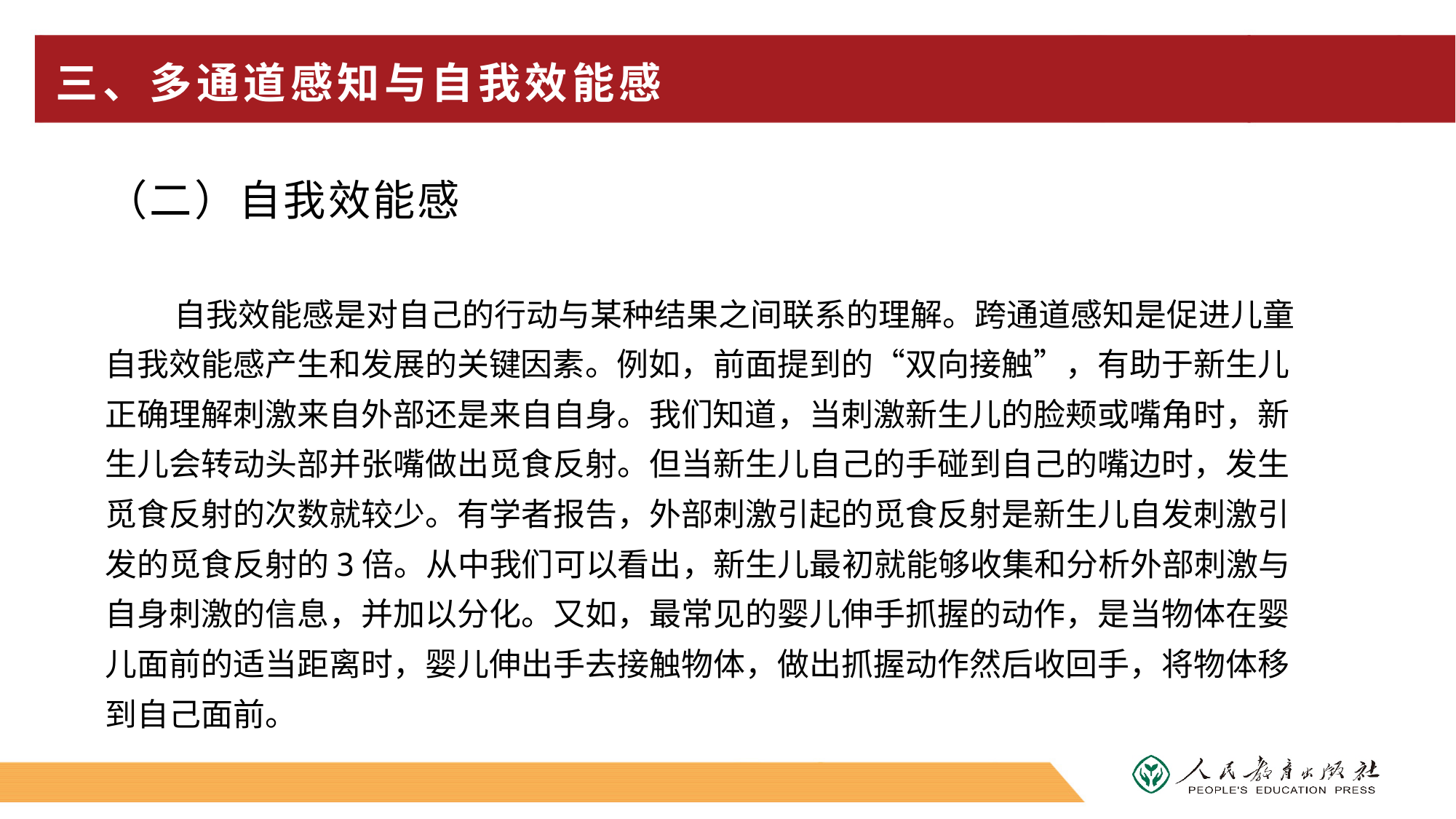

# 三、多通道感知与自我效能感
（二）自我效能感
自我效能感是对自己的行动与某种结果之间联系的理解。跨通道感知是促进儿童自我效能感产生和发展的关键因素。例如，前面提到的“双向接触”，有助于新生儿正确理解刺激来自外部还是来自自身。我们知道，当刺激新生儿的脸颊或嘴角时，新生儿会转动头部并张嘴做出觅食反射。但当新生儿自己的手碰到自己的嘴边时，发生觅食反射的次数就较少。有学者报告，外部刺激引起的觅食反射是新生儿自发刺激引发的觅食反射的3倍。从中我们可以看出，新生儿最初就能够收集和分析外部刺激与自身刺激的信息，并加以分化。又如，最常见的婴儿伸手抓握的动作，是当物体在婴儿面前的适当距离时，婴儿伸出手去接触物体，做出抓握动作然后收回手，将物体移到自己面前。